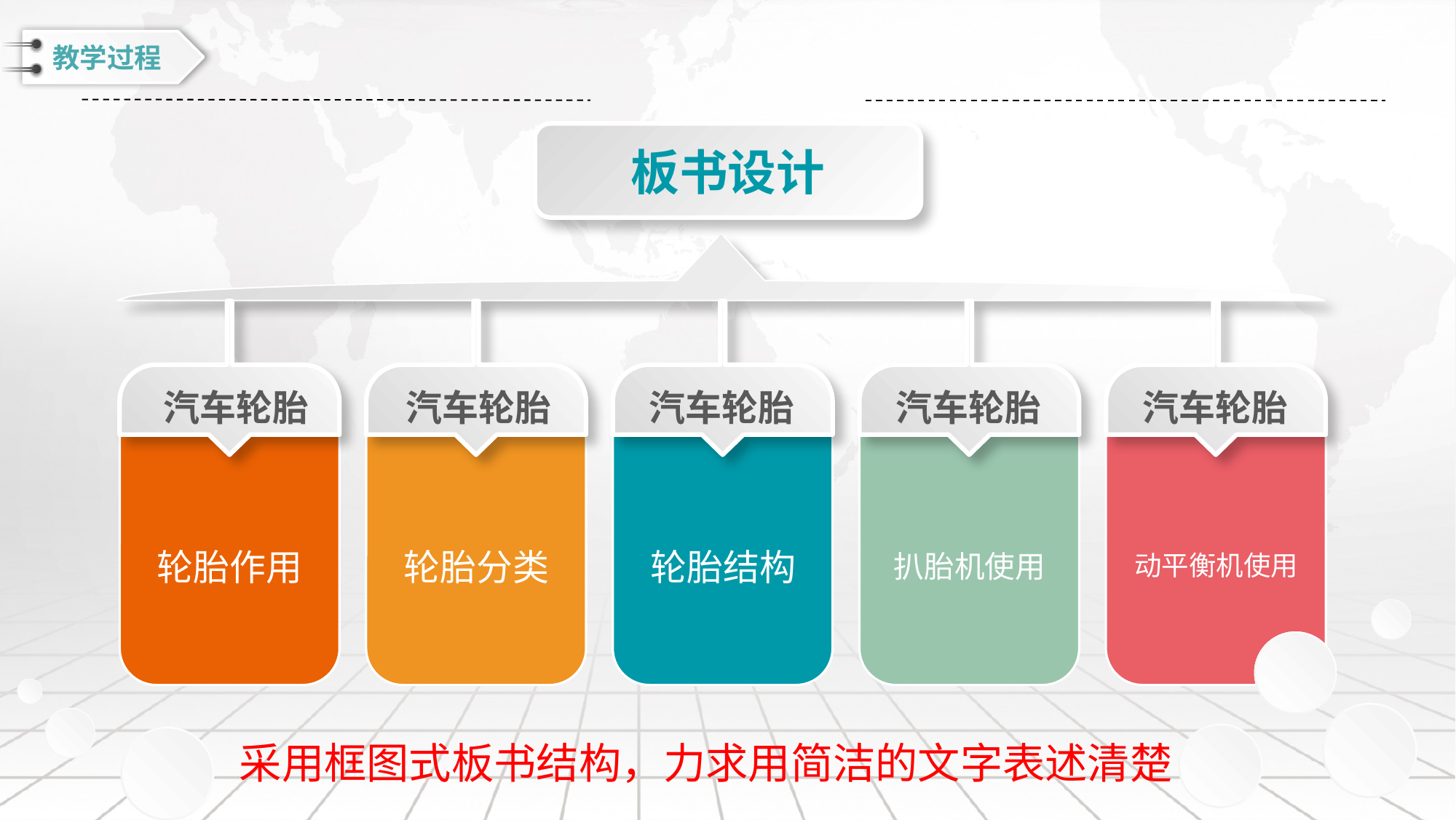

教学过程

板书设计

汽车轮胎
汽车轮胎
汽车轮胎
汽车轮胎
汽车轮胎
轮胎作用
轮胎分类
轮胎结构
扒胎机使用
动平衡机使用

采用框图式板书结构，力求用简洁的文字表述清楚